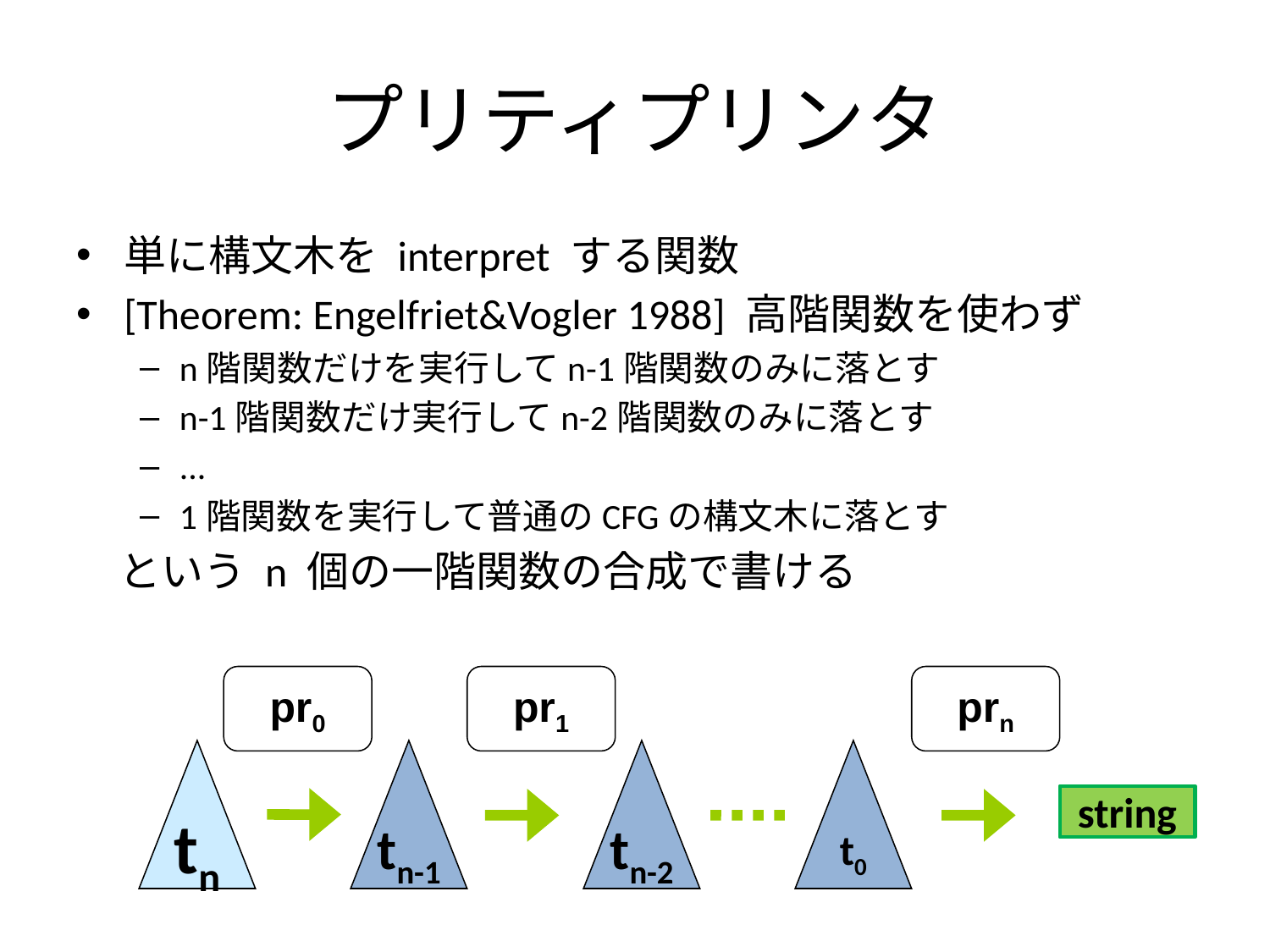

# プリティプリンタ
単に構文木を interpret する関数
[Theorem: Engelfriet&Vogler 1988] 高階関数を使わず
n階関数だけを実行してn-1階関数のみに落とす
n-1階関数だけ実行してn-2階関数のみに落とす
...
1階関数を実行して普通のCFGの構文木に落とす
　という n 個の一階関数の合成で書ける
pr0
pr1
prn
tn
tn-1
tn-2
t0
string